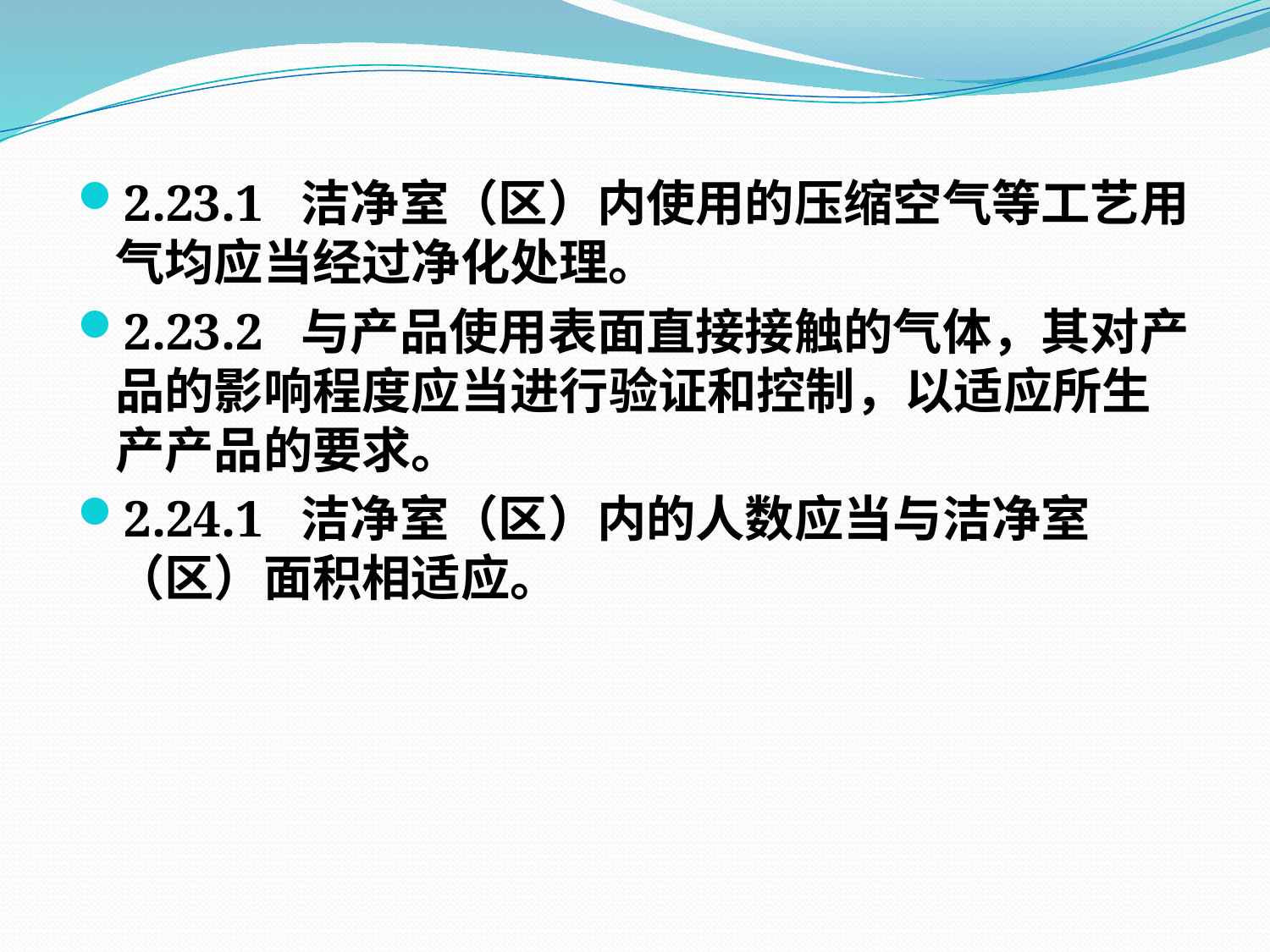

2.23.1  洁净室（区）内使用的压缩空气等工艺用气均应当经过净化处理。
2.23.2  与产品使用表面直接接触的气体，其对产品的影响程度应当进行验证和控制，以适应所生产产品的要求。
2.24.1  洁净室（区）内的人数应当与洁净室（区）面积相适应。